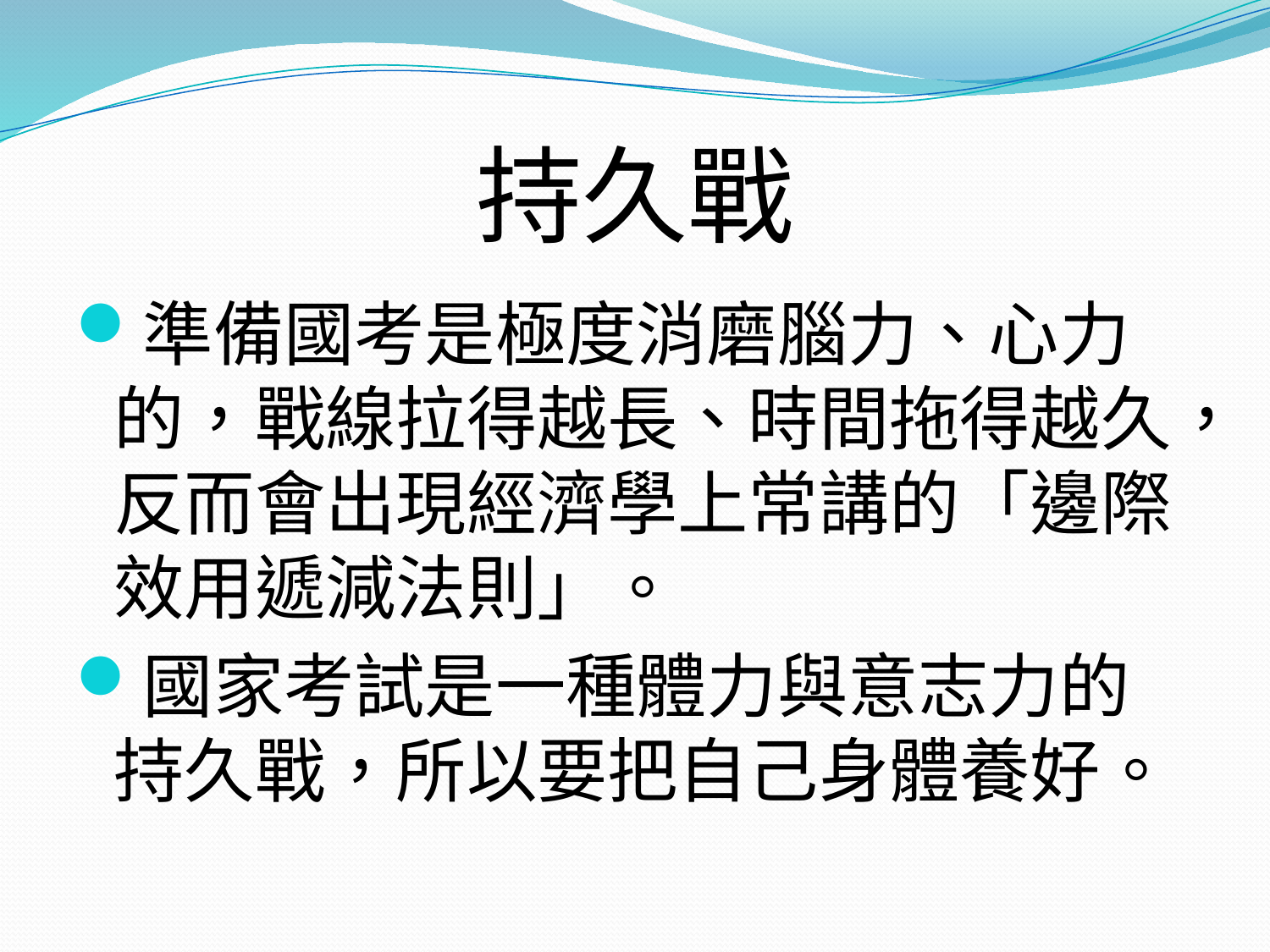

# 持久戰
準備國考是極度消磨腦力、心力的，戰線拉得越長、時間拖得越久，反而會出現經濟學上常講的「邊際效用遞減法則」。
國家考試是一種體力與意志力的持久戰，所以要把自己身體養好。